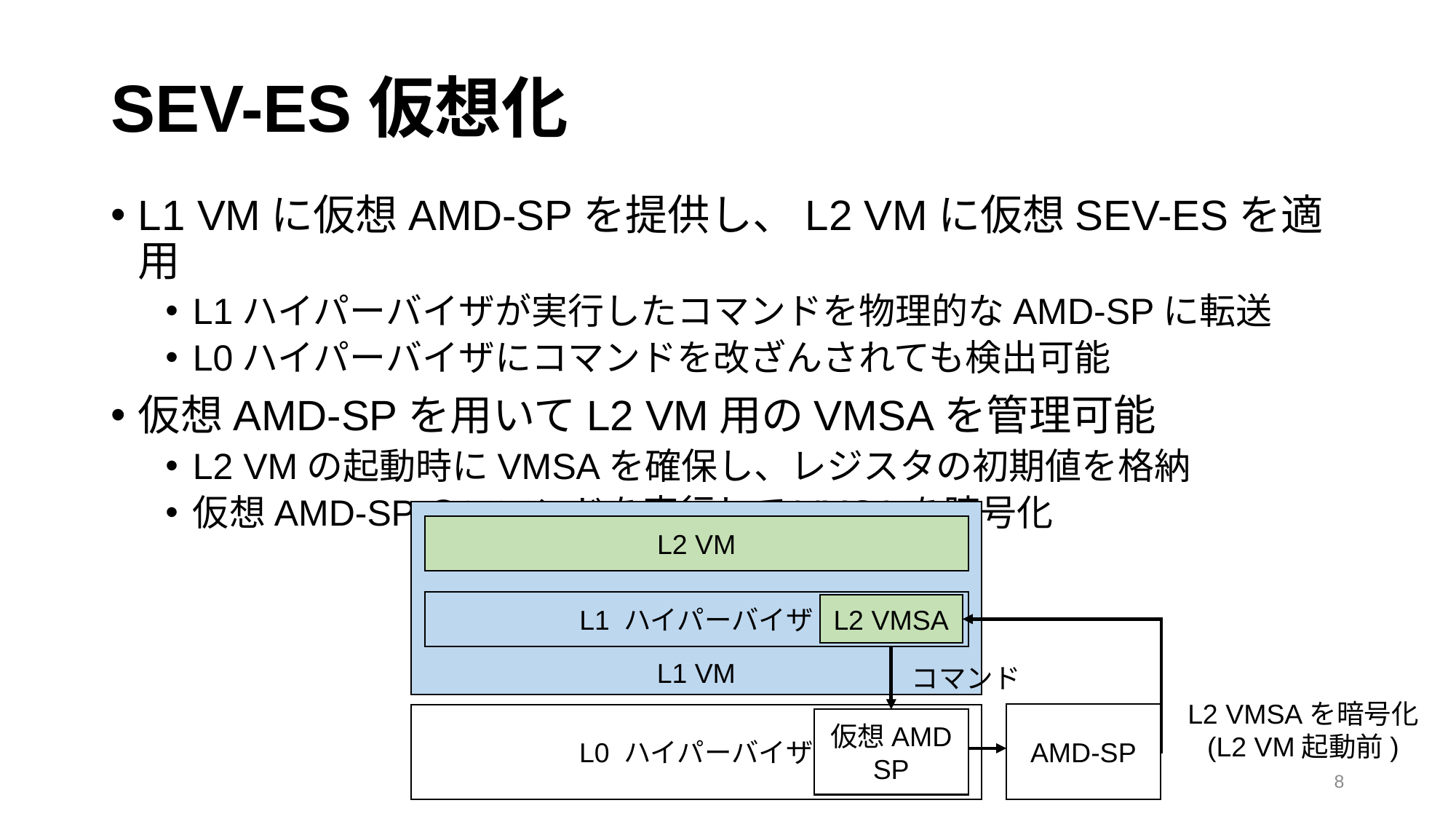

# SEV-ES仮想化
L1 VMに仮想AMD-SPを提供し、L2 VMに仮想SEV-ESを適用
L1ハイパーバイザが実行したコマンドを物理的なAMD-SPに転送
L0ハイパーバイザにコマンドを改ざんされても検出可能
仮想AMD-SPを用いてL2 VM用のVMSAを管理可能
L2 VMの起動時にVMSAを確保し、レジスタの初期値を格納
仮想AMD-SPのコマンドを実行してVMSAを暗号化
L1 VM
L2 VM
L1 ハイパーバイザ
L2 VMSA
コマンド
L2 VMSAを暗号化
(L2 VM起動前)
AMD-SP
L0 ハイパーバイザ
仮想AMD SP
8